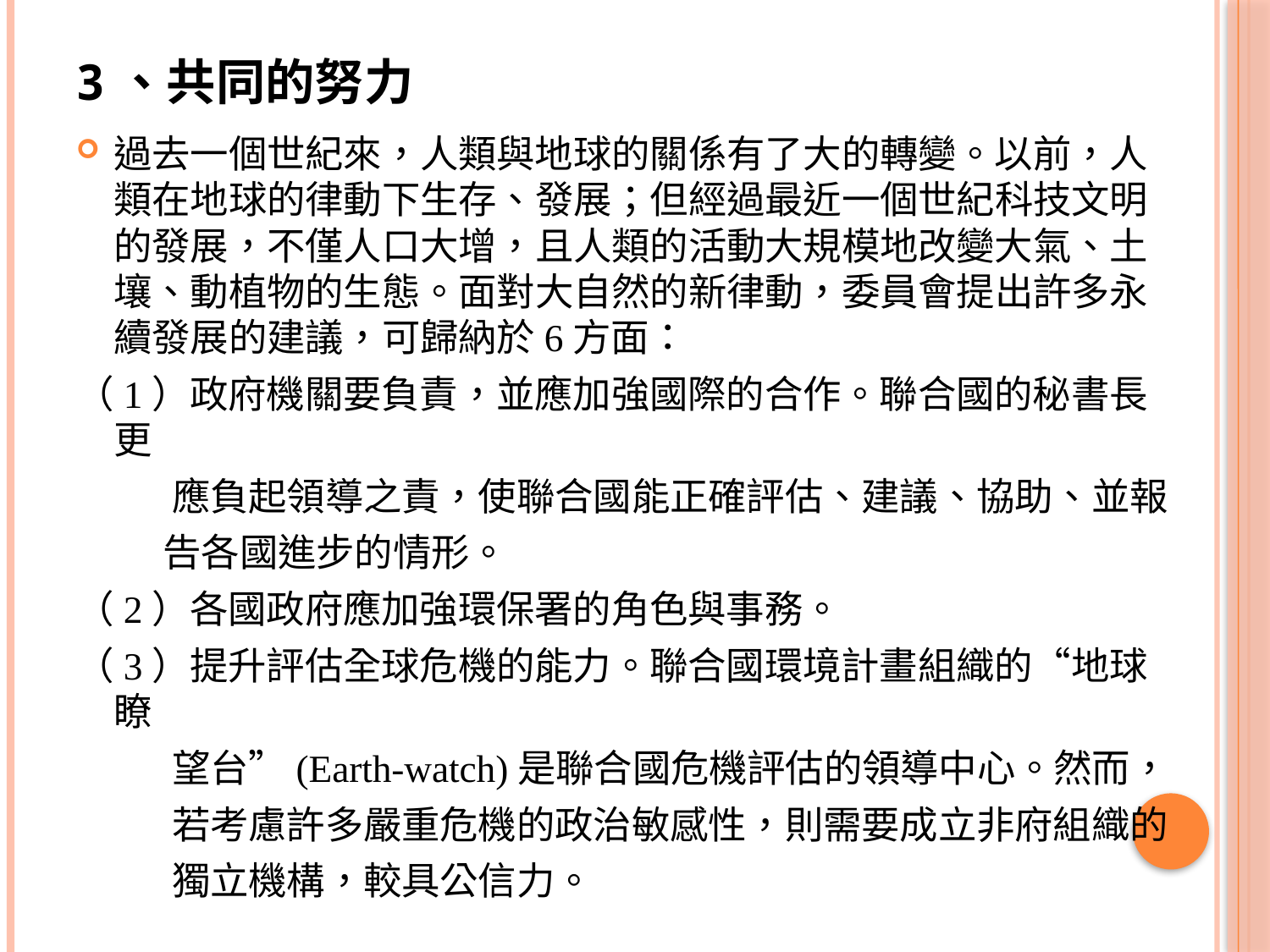

# 3、共同的努力
過去一個世紀來，人類與地球的關係有了大的轉變。以前，人類在地球的律動下生存、發展；但經過最近一個世紀科技文明的發展，不僅人口大增，且人類的活動大規模地改變大氣、土壤、動植物的生態。面對大自然的新律動，委員會提出許多永續發展的建議，可歸納於6方面：
（1）政府機關要負責，並應加強國際的合作。聯合國的秘書長更
          應負起領導之責，使聯合國能正確評估、建議、協助、並報
         告各國進步的情形。
（2）各國政府應加強環保署的角色與事務。
（3）提升評估全球危機的能力。聯合國環境計畫組織的“地球瞭
          望台”(Earth-watch)是聯合國危機評估的領導中心。然而，
          若考慮許多嚴重危機的政治敏感性，則需要成立非府組織的
          獨立機構，較具公信力。